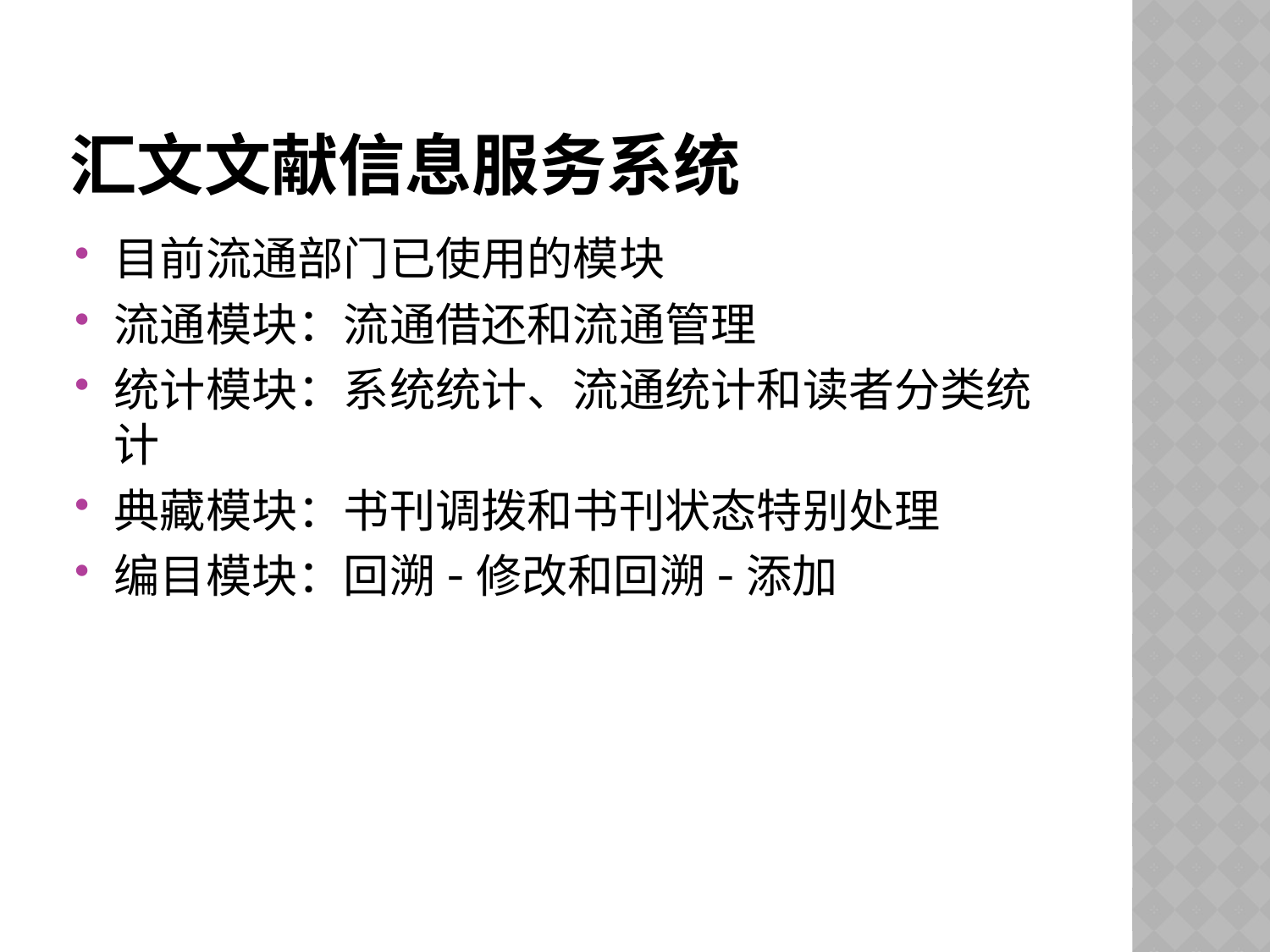

# 汇文文献信息服务系统
目前流通部门已使用的模块
流通模块：流通借还和流通管理
统计模块：系统统计、流通统计和读者分类统计
典藏模块：书刊调拨和书刊状态特别处理
编目模块：回溯-修改和回溯-添加